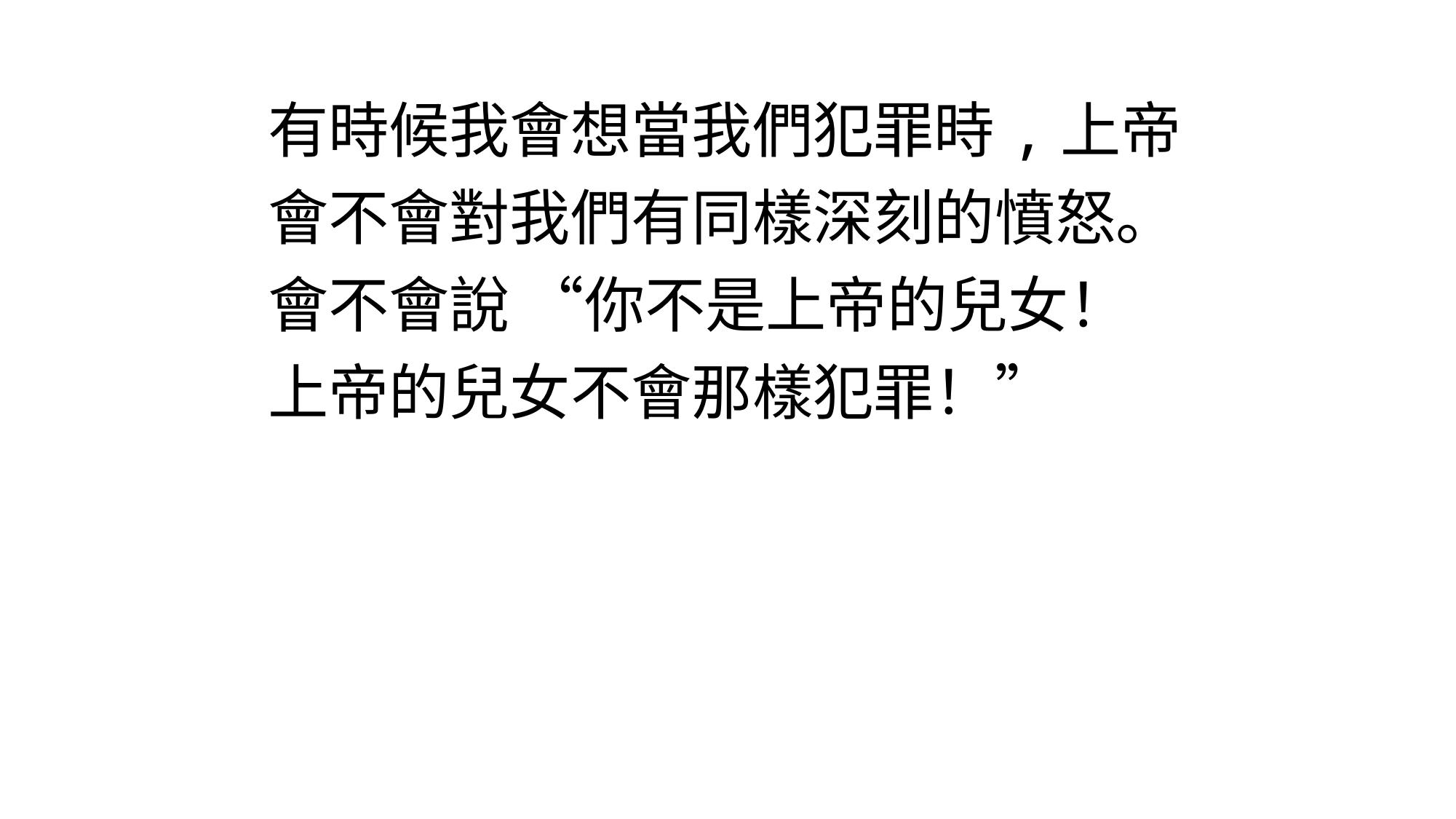

有時候我會想當我們犯罪時,上帝會不會對我們有同樣深刻的憤怒。會不會說 “你不是上帝的兒女！上帝的兒女不會那樣犯罪！”